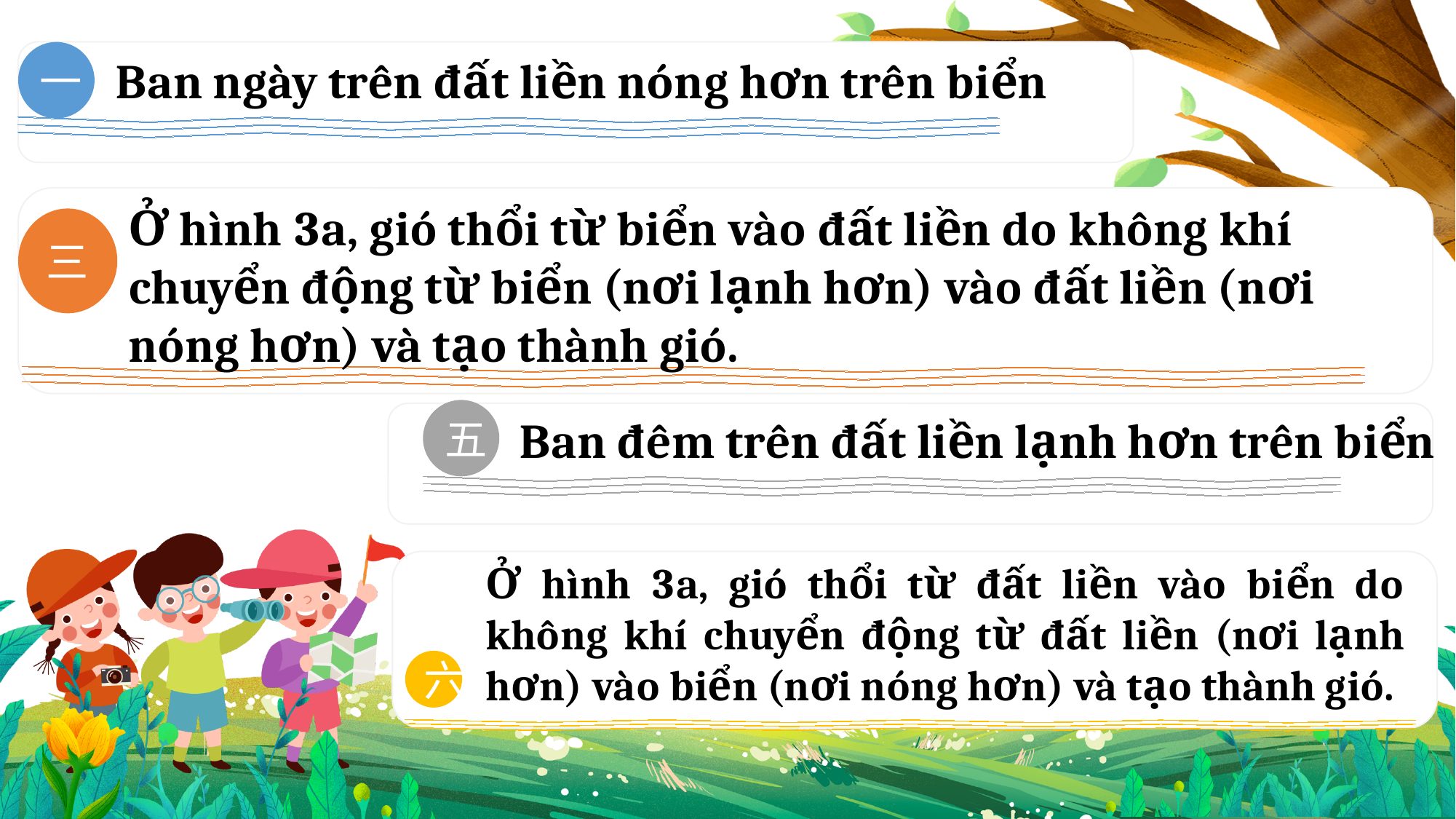

一
Ban ngày trên đất liền nóng hơn trên biển

Ở hình 3a, gió thổi từ biển vào đất liền do không khí chuyển động từ biển (nơi lạnh hơn) vào đất liền (nơi nóng hơn) và tạo thành gió.

三

五

Ban đêm trên đất liền lạnh hơn trên biển
Ở hình 3a, gió thổi từ đất liền vào biển do không khí chuyển động từ đất liền (nơi lạnh hơn) vào biển (nơi nóng hơn) và tạo thành gió.

六